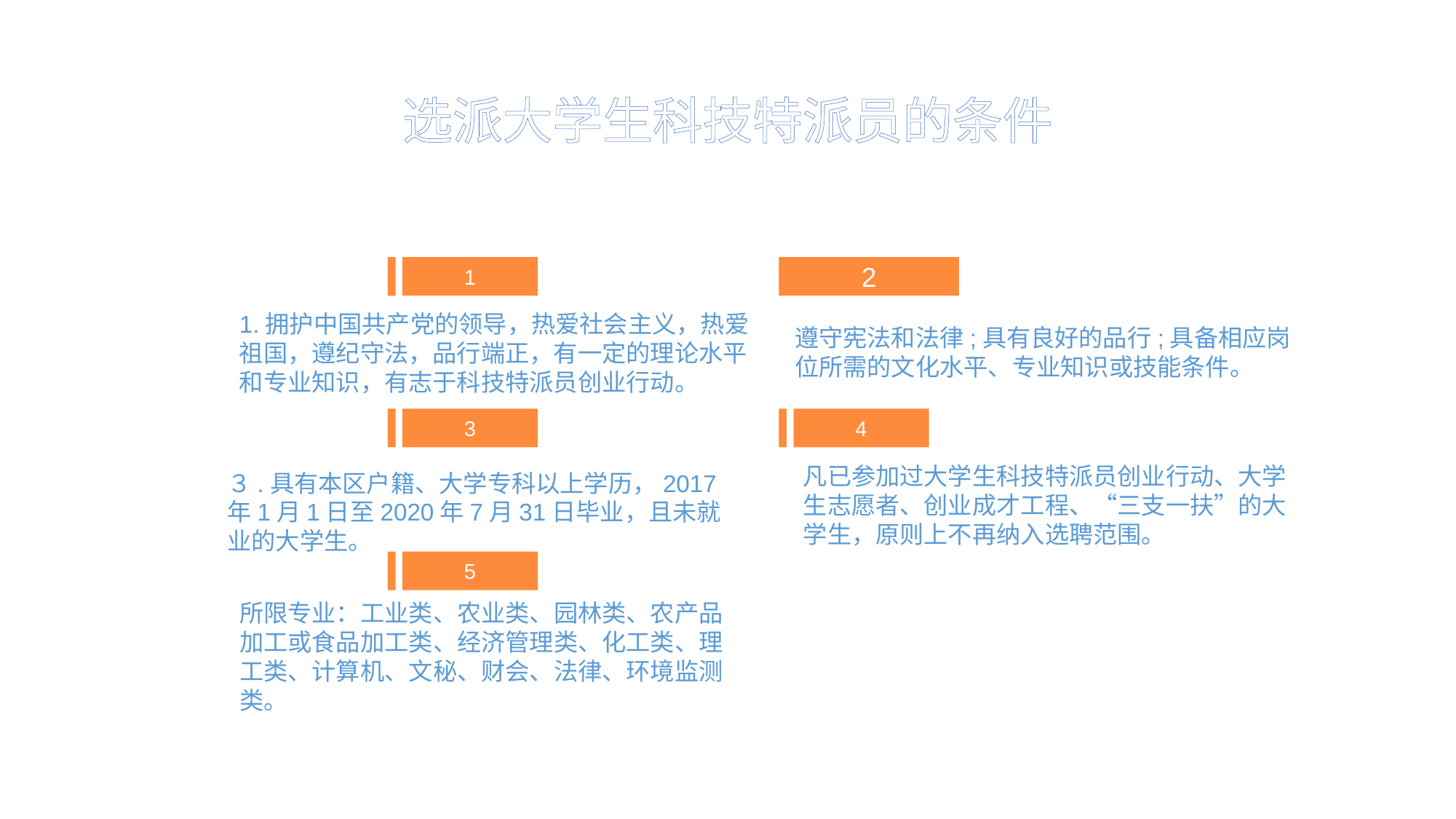

# 选派大学生科技特派员的条件

1
2
1.拥护中国共产党的领导，热爱社会主义，热爱祖国，遵纪守法，品行端正，有一定的理论水平和专业知识，有志于科技特派员创业行动。

遵守宪法和法律;具有良好的品行;具备相应岗位所需的文化水平、专业知识或技能条件。

3

4

凡已参加过大学生科技特派员创业行动、大学生志愿者、创业成才工程、“三支一扶”的大学生，原则上不再纳入选聘范围。
３.具有本区户籍、大学专科以上学历，2017年1月1日至2020年7月31日毕业，且未就业的大学生。

5
所限专业：工业类、农业类、园林类、农产品加工或食品加工类、经济管理类、化工类、理工类、计算机、文秘、财会、法律、环境监测类。